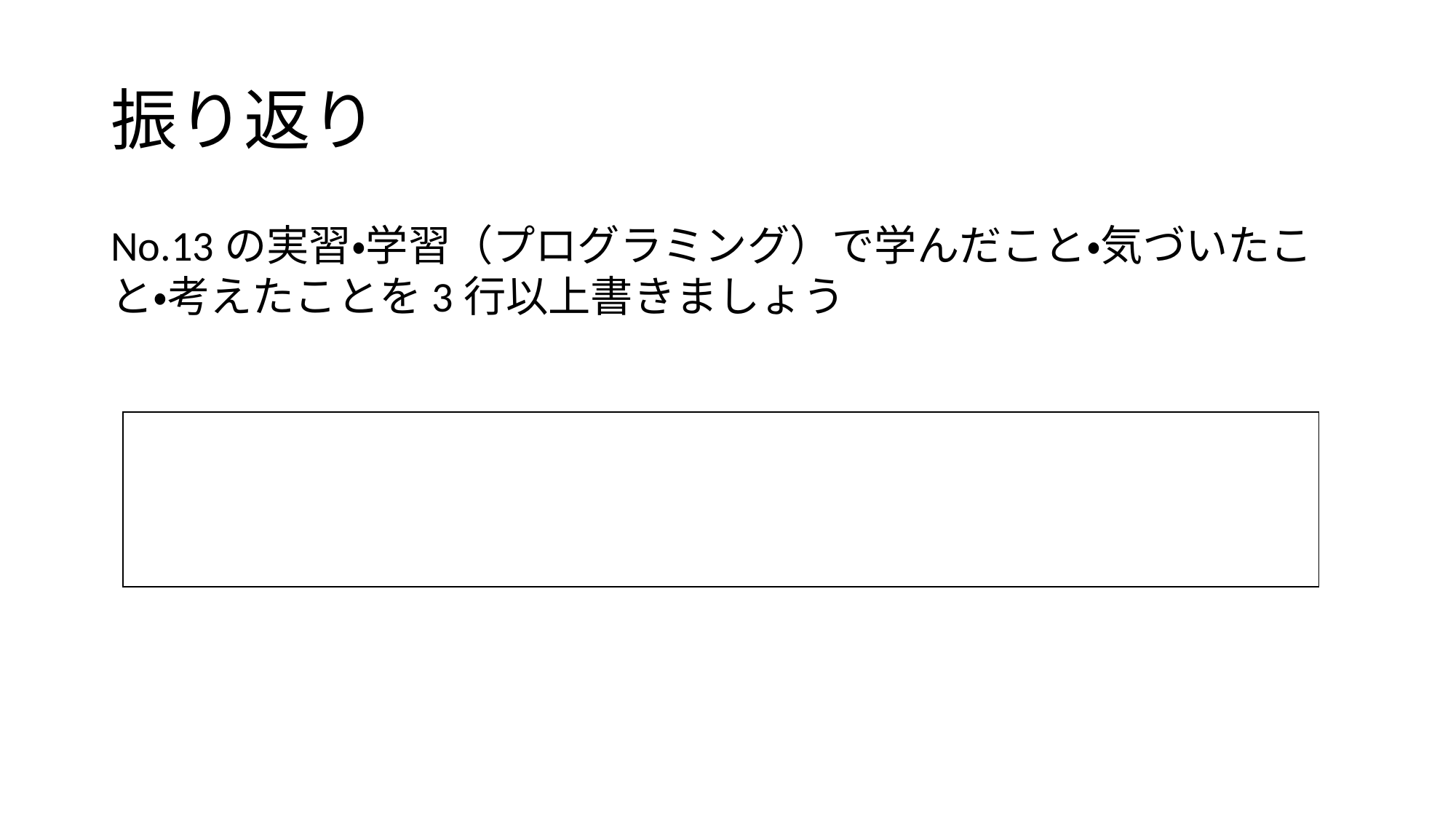

# 振り返り
No.13の実習・学習（プログラミング）で学んだこと・気づいたこと・考えたことを3行以上書きましょう
|  |
| --- |